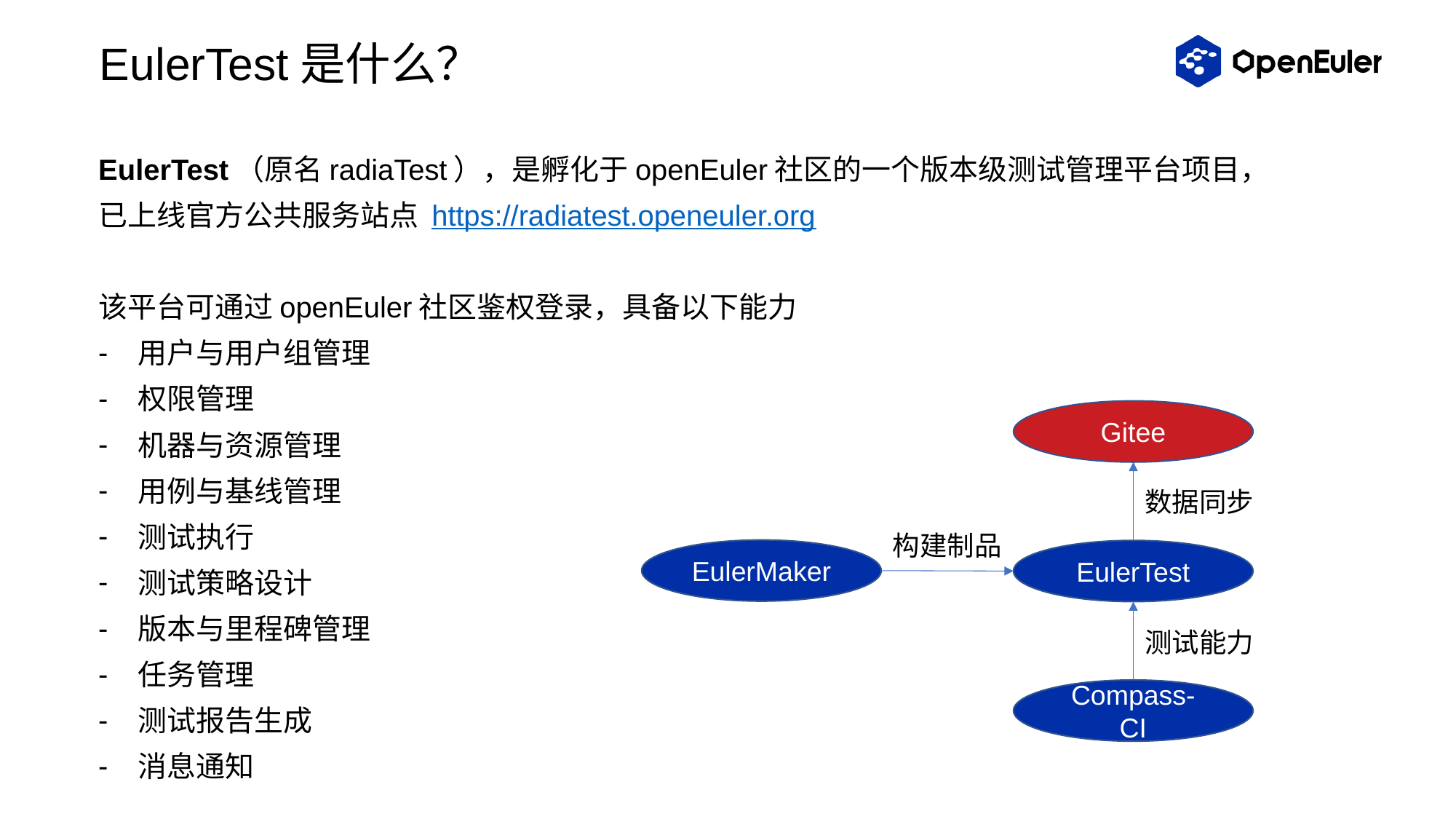

# EulerTest是什么？
EulerTest（原名radiaTest），是孵化于openEuler社区的一个版本级测试管理平台项目，
已上线官方公共服务站点 https://radiatest.openeuler.org

该平台可通过openEuler社区鉴权登录，具备以下能力
用户与用户组管理
权限管理
机器与资源管理
用例与基线管理
测试执行
测试策略设计
版本与里程碑管理
任务管理
测试报告生成
消息通知

Gitee
数据同步
构建制品
EulerMaker
EulerTest
测试能力
Compass-CI